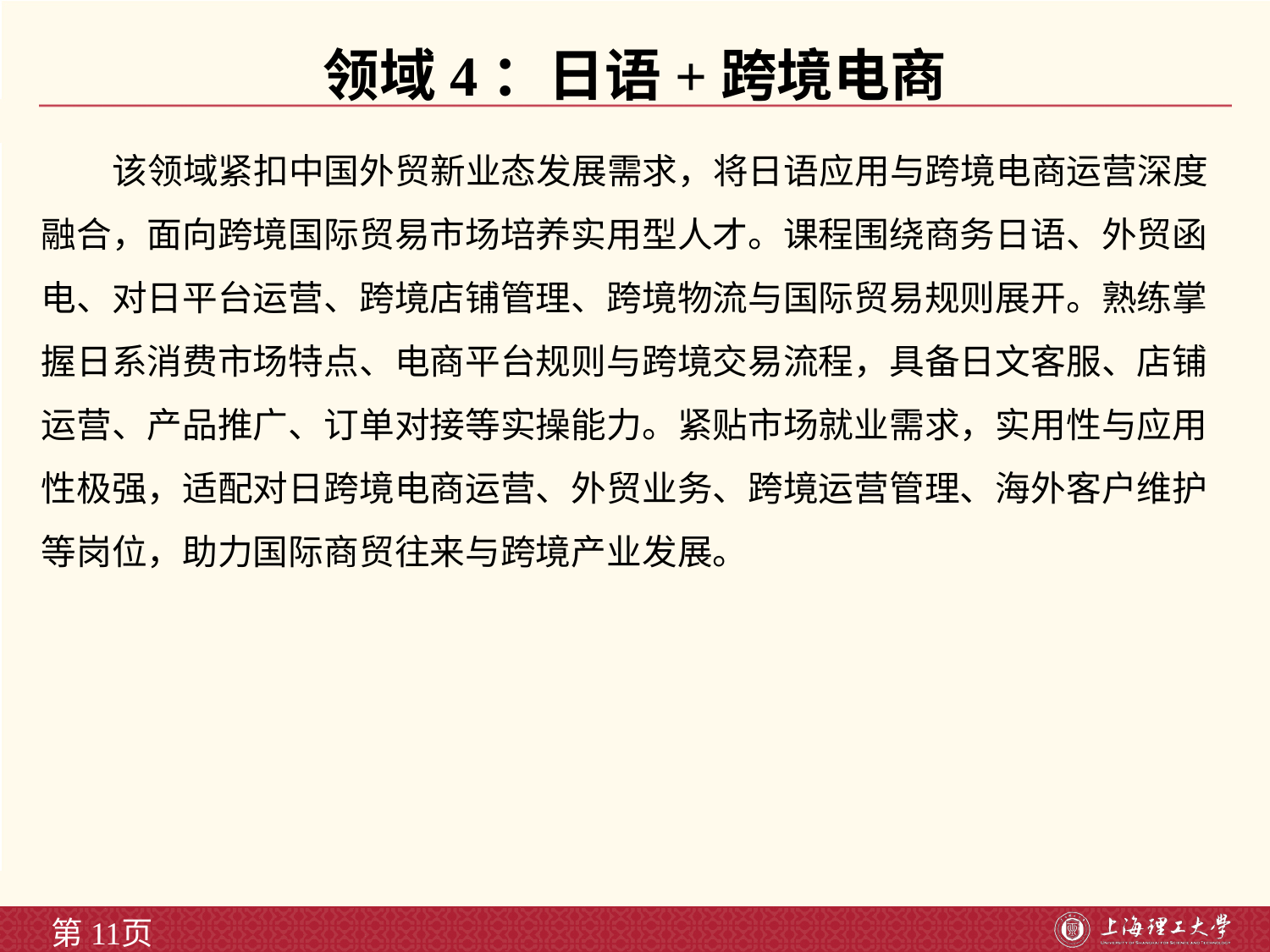

# 领域4：日语+跨境电商
        该领域紧扣中国外贸新业态发展需求，将日语应用与跨境电商运营深度融合，面向跨境国际贸易市场培养实用型人才。课程围绕商务日语、外贸函电、对日平台运营、跨境店铺管理、跨境物流与国际贸易规则展开。熟练掌握日系消费市场特点、电商平台规则与跨境交易流程，具备日文客服、店铺运营、产品推广、订单对接等实操能力。紧贴市场就业需求，实用性与应用性极强，适配对日跨境电商运营、外贸业务、跨境运营管理、海外客户维护等岗位，助力国际商贸往来与跨境产业发展。

第11页